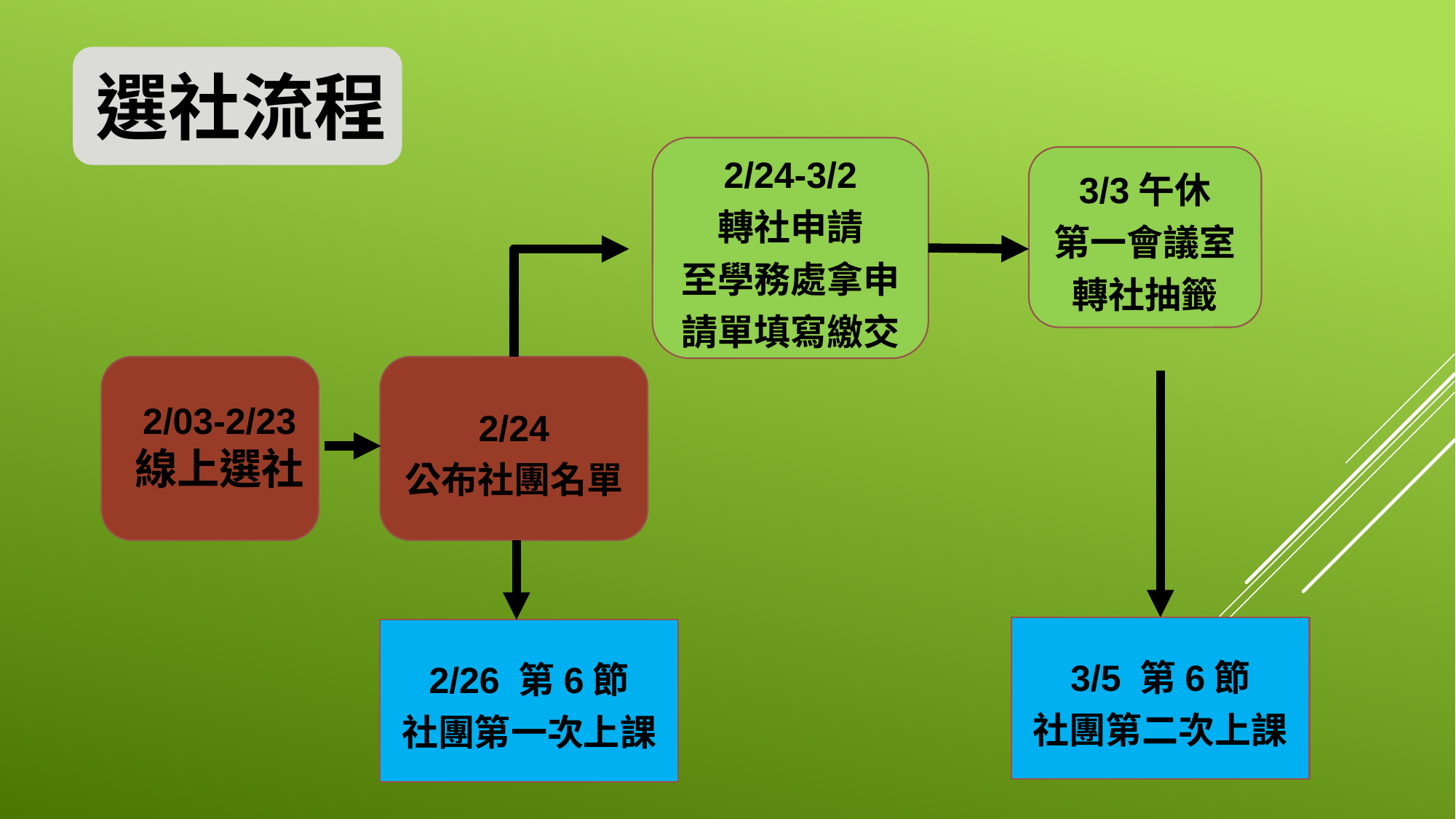

選社流程
2/24-3/2
轉社申請
至學務處拿申請單填寫繳交
3/3午休
第一會議室
轉社抽籤

2/24
公布社團名單
2/03-2/23
線上選社
2/26 第6節
社團第一次上課
3/5 第6節
社團第二次上課